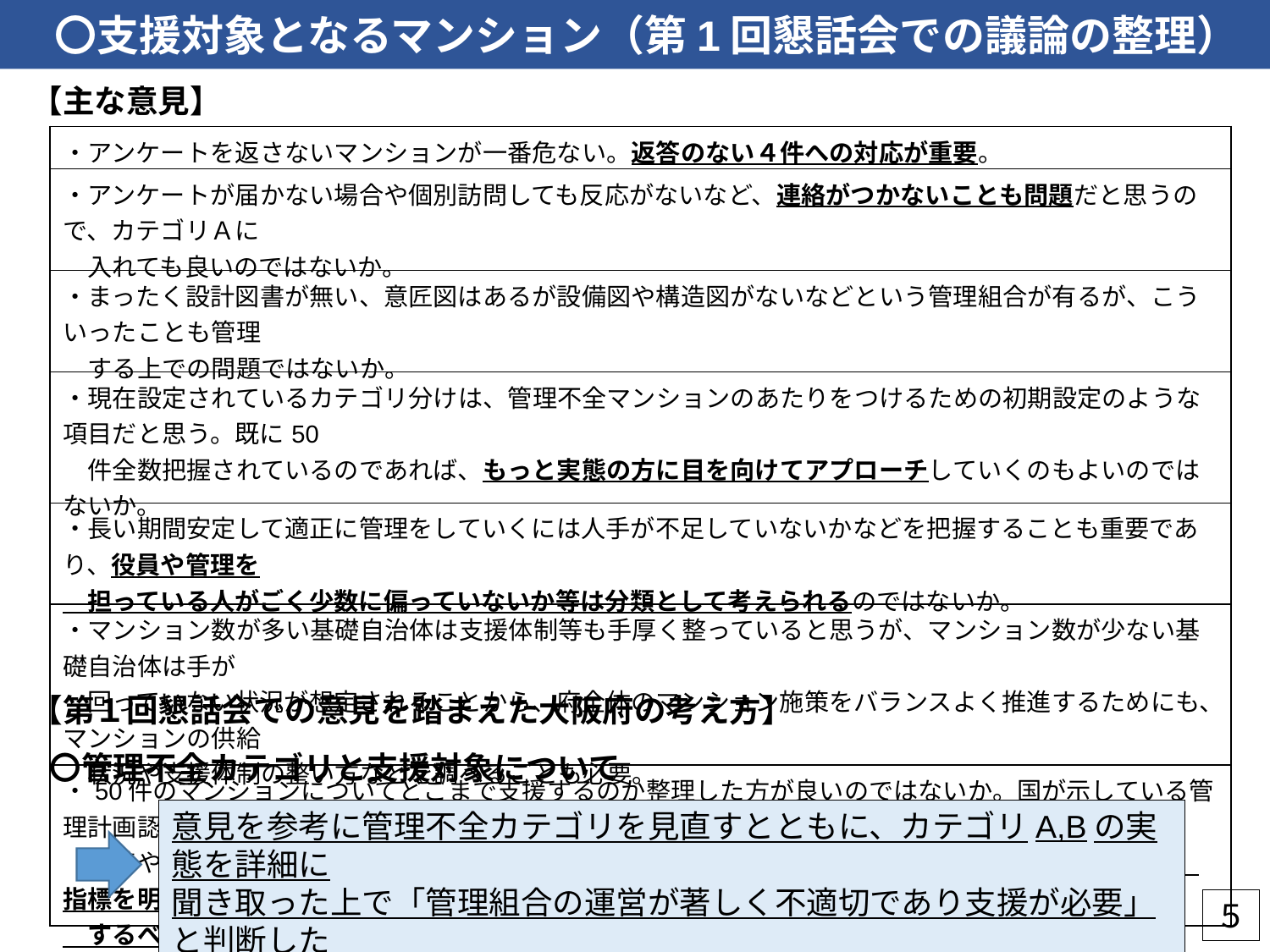

〇支援対象となるマンション（第1回懇話会での議論の整理）
【主な意見】
| ・アンケートを返さないマンションが一番危ない。返答のない４件への対応が重要。 |
| --- |
| ・アンケートが届かない場合や個別訪問しても反応がないなど、連絡がつかないことも問題だと思うので、カテゴリＡに 　入れても良いのではないか。 |
| ・まったく設計図書が無い、意匠図はあるが設備図や構造図がないなどという管理組合が有るが、こういったことも管理 　する上での問題ではないか。 |
| ・現在設定されているカテゴリ分けは、管理不全マンションのあたりをつけるための初期設定のような項目だと思う。既に50　 　件全数把握されているのであれば、もっと実態の方に目を向けてアプローチしていくのもよいのではないか。 |
| ・長い期間安定して適正に管理をしていくには人手が不足していないかなどを把握することも重要であり、役員や管理を 　担っている人がごく少数に偏っていないか等は分類として考えられるのではないか。 |
| ・マンション数が多い基礎自治体は支援体制等も手厚く整っていると思うが、マンション数が少ない基礎自治体は手が 　回っていない状況が想定されることから、府全体のマンション施策をバランスよく推進するためにも、マンションの供給 　状況や支援体制の整い方などを調べることも必要。 |
| ・50件のマンションについてどこまで支援するのか整理した方が良いのではないか。国が示している管理計画認定制度の 　基準や、指導・勧告の基準を基に細かい項目を設けて点数化して、何点以下の物件に支援を行う等、指標を明確に 　するべきではないか。 |
【第１回懇話会での意見を踏まえた大阪府の考え方】
〇管理不全カテゴリと支援対象について
意見を参考に管理不全カテゴリを見直すとともに、カテゴリA,Bの実態を詳細に
聞き取った上で「管理組合の運営が著しく不適切であり支援が必要」と判断した
マンションについては、能動的にプッシュ型の支援を実施。

５